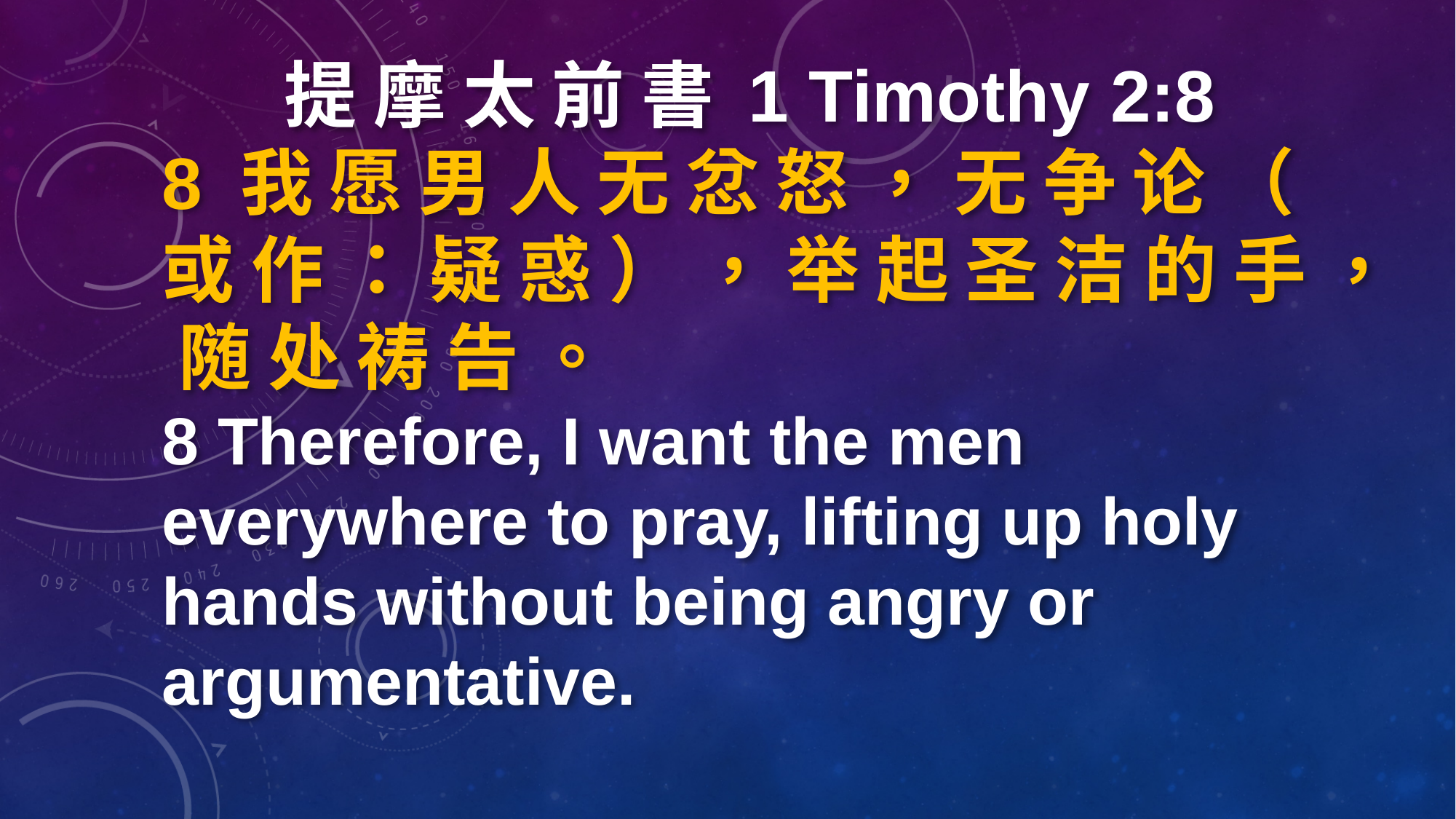

提 摩 太 前 書 1 Timothy 2:8
8 我 愿 男 人 无 忿 怒 ， 无 争 论 （ 或 作 ： 疑 惑 ） ， 举 起 圣 洁 的 手 ， 随 处 祷 告 。
8 Therefore, I want the men everywhere to pray, lifting up holy hands without being angry or argumentative.